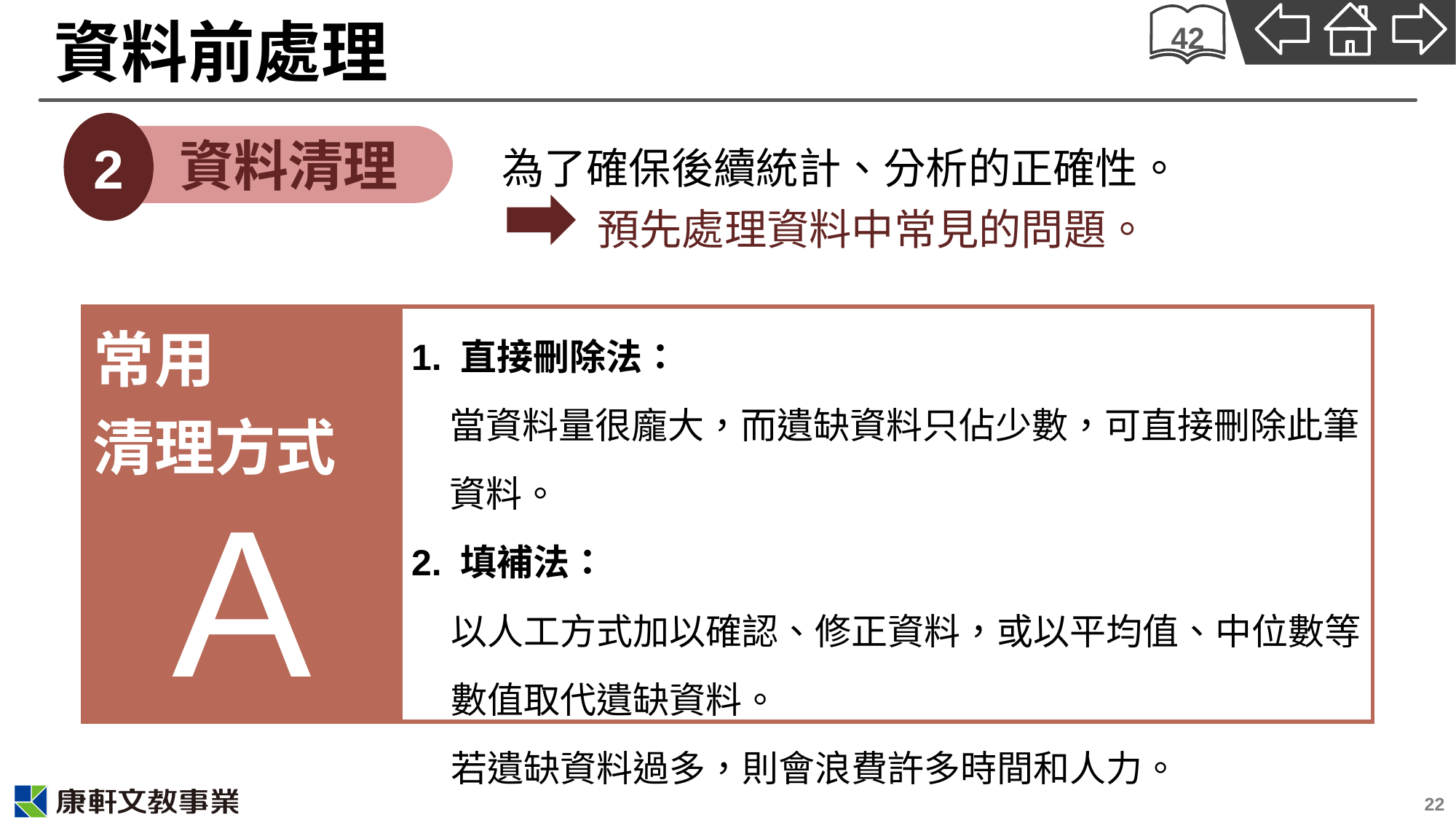

# 資料前處理
42
2

資料清理
為了確保後續統計、分析的正確性。
         預先處理資料中常見的問題。

| 常用 清理方式 A | 1. 直接刪除法： 當資料量很龐大，而遺缺資料只佔少數，可直接刪除此筆資料。 2. 填補法： 以人工方式加以確認、修正資料，或以平均值、中位數等數值取代遺缺資料。 若遺缺資料過多，則會浪費許多時間和人力。 |
| --- | --- |
22